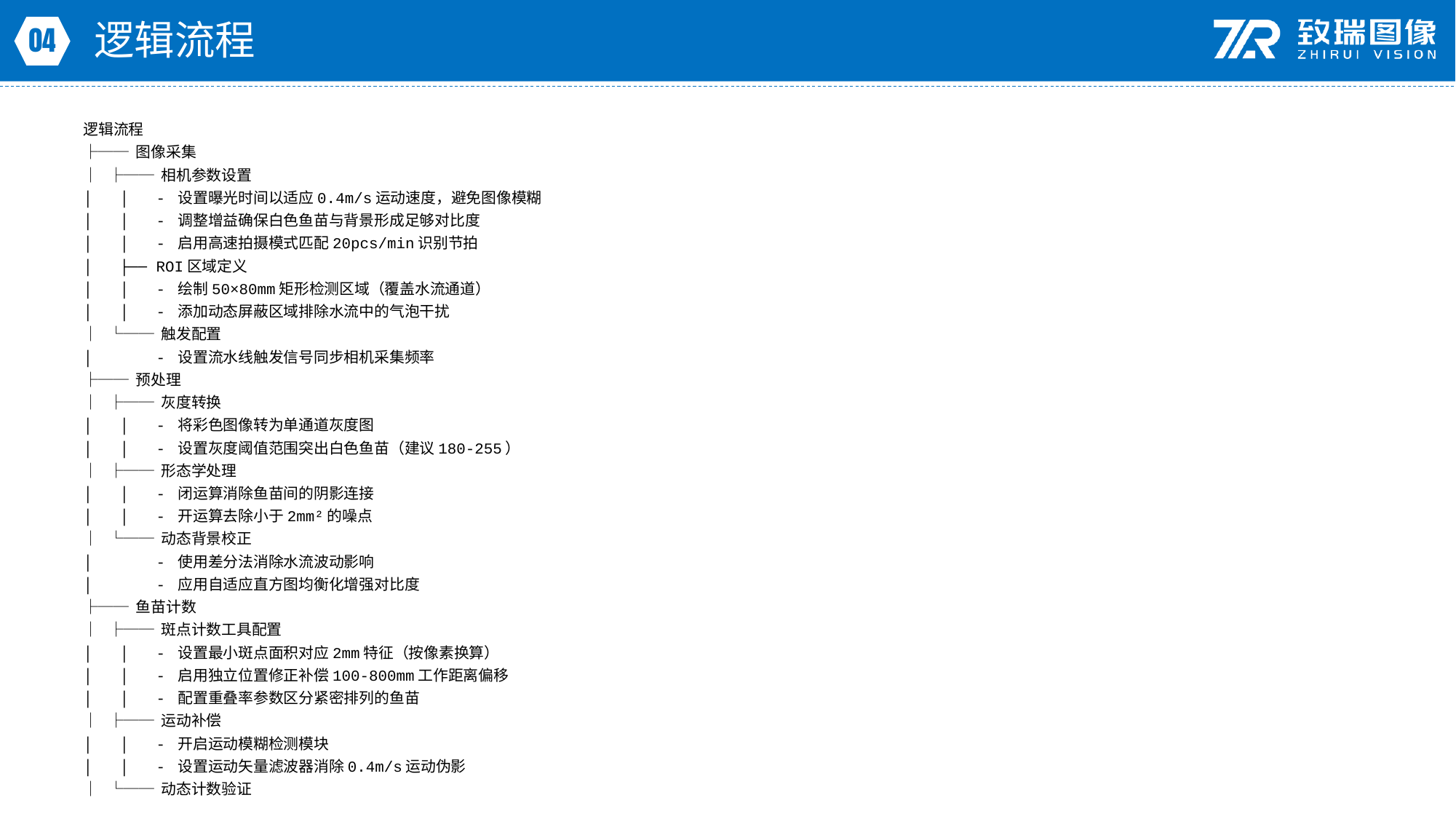

逻辑流程
04

逻辑流程
├── 图像采集
│   ├── 相机参数设置
│   │   - 设置曝光时间以适应0.4m/s运动速度，避免图像模糊
│   │   - 调整增益确保白色鱼苗与背景形成足够对比度
│   │   - 启用高速拍摄模式匹配20pcs/min识别节拍
│   ├── ROI区域定义
│   │   - 绘制50×80mm矩形检测区域（覆盖水流通道）
│   │   - 添加动态屏蔽区域排除水流中的气泡干扰
│   └── 触发配置
│       - 设置流水线触发信号同步相机采集频率
├── 预处理
│   ├── 灰度转换
│   │   - 将彩色图像转为单通道灰度图
│   │   - 设置灰度阈值范围突出白色鱼苗（建议180-255）
│   ├── 形态学处理
│   │   - 闭运算消除鱼苗间的阴影连接
│   │   - 开运算去除小于2mm²的噪点
│   └── 动态背景校正
│       - 使用差分法消除水流波动影响
│       - 应用自适应直方图均衡化增强对比度
├── 鱼苗计数
│   ├── 斑点计数工具配置
│   │   - 设置最小斑点面积对应2mm特征（按像素换算）
│   │   - 启用独立位置修正补偿100-800mm工作距离偏移
│   │   - 配置重叠率参数区分紧密排列的鱼苗
│   ├── 运动补偿
│   │   - 开启运动模糊检测模块
│   │   - 设置运动矢量滤波器消除0.4m/s运动伪影
│   └── 动态计数验证